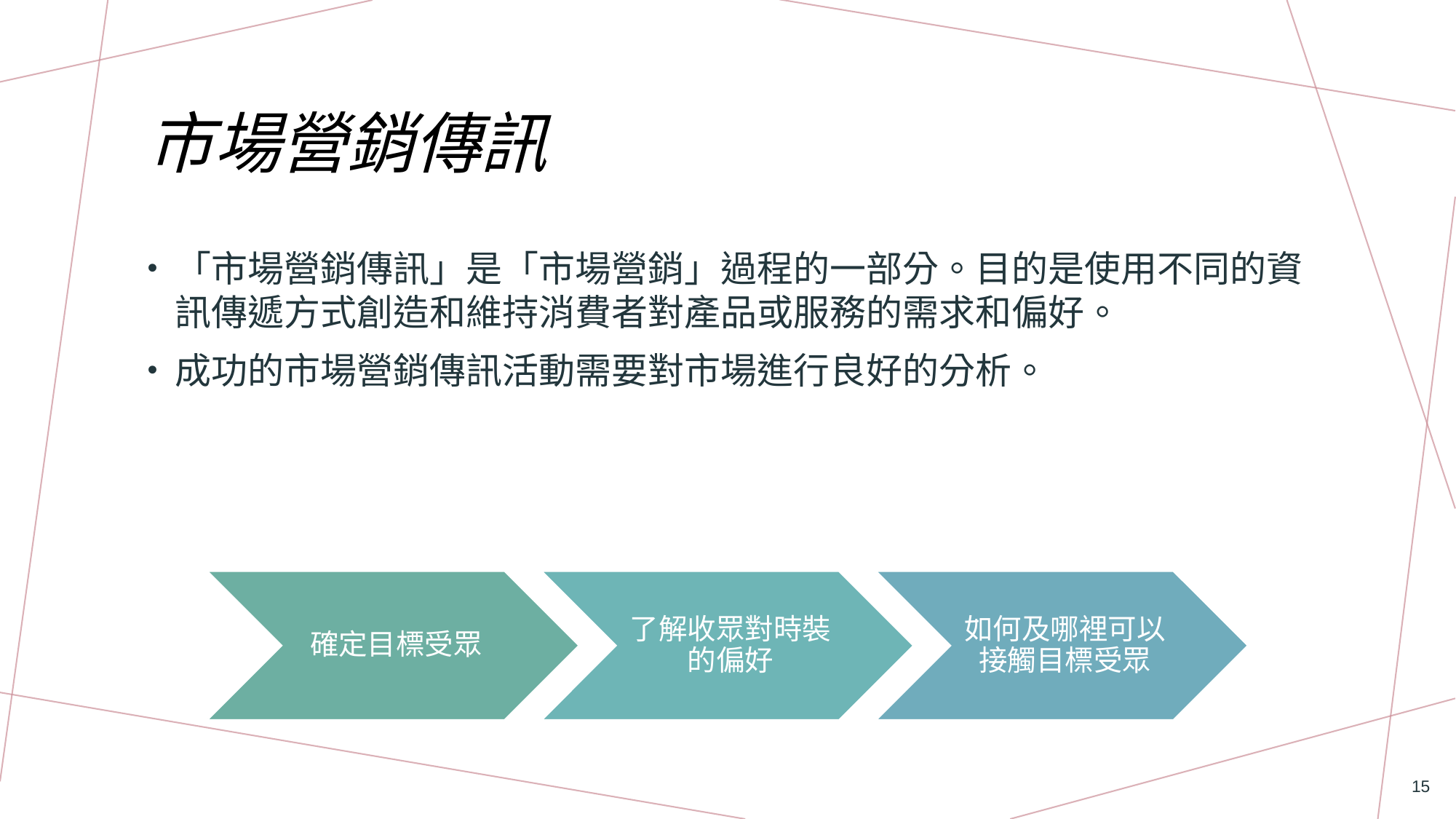

# 市場營銷傳訊
「市場營銷傳訊」是「市場營銷」過程的一部分。目的是使用不同的資訊傳遞方式創造和維持消費者對產品或服務的需求和偏好。
成功的市場營銷傳訊活動需要對市場進行良好的分析。
確定目標受眾
了解收眾對時裝的偏好
如何及哪裡可以接觸目標受眾
15